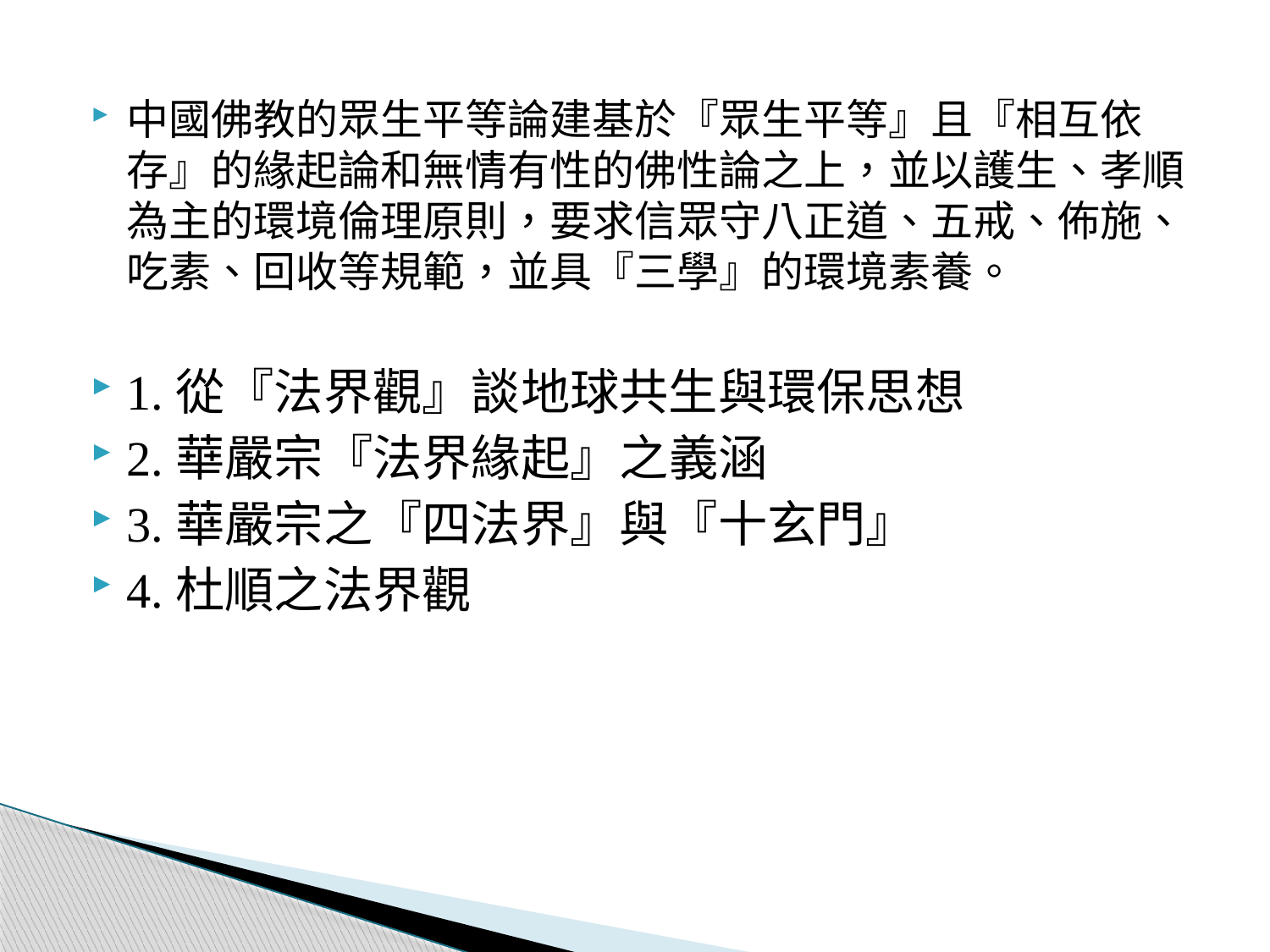

中國佛教的眾生平等論建基於『眾生平等』且『相互依存』的緣起論和無情有性的佛性論之上，並以護生、孝順為主的環境倫理原則，要求信眾守八正道、五戒、佈施、吃素、回收等規範，並具『三學』的環境素養。

1.從『法界觀』談地球共生與環保思想
2.華嚴宗『法界緣起』之義涵
3.華嚴宗之『四法界』與『十玄門』
4.杜順之法界觀